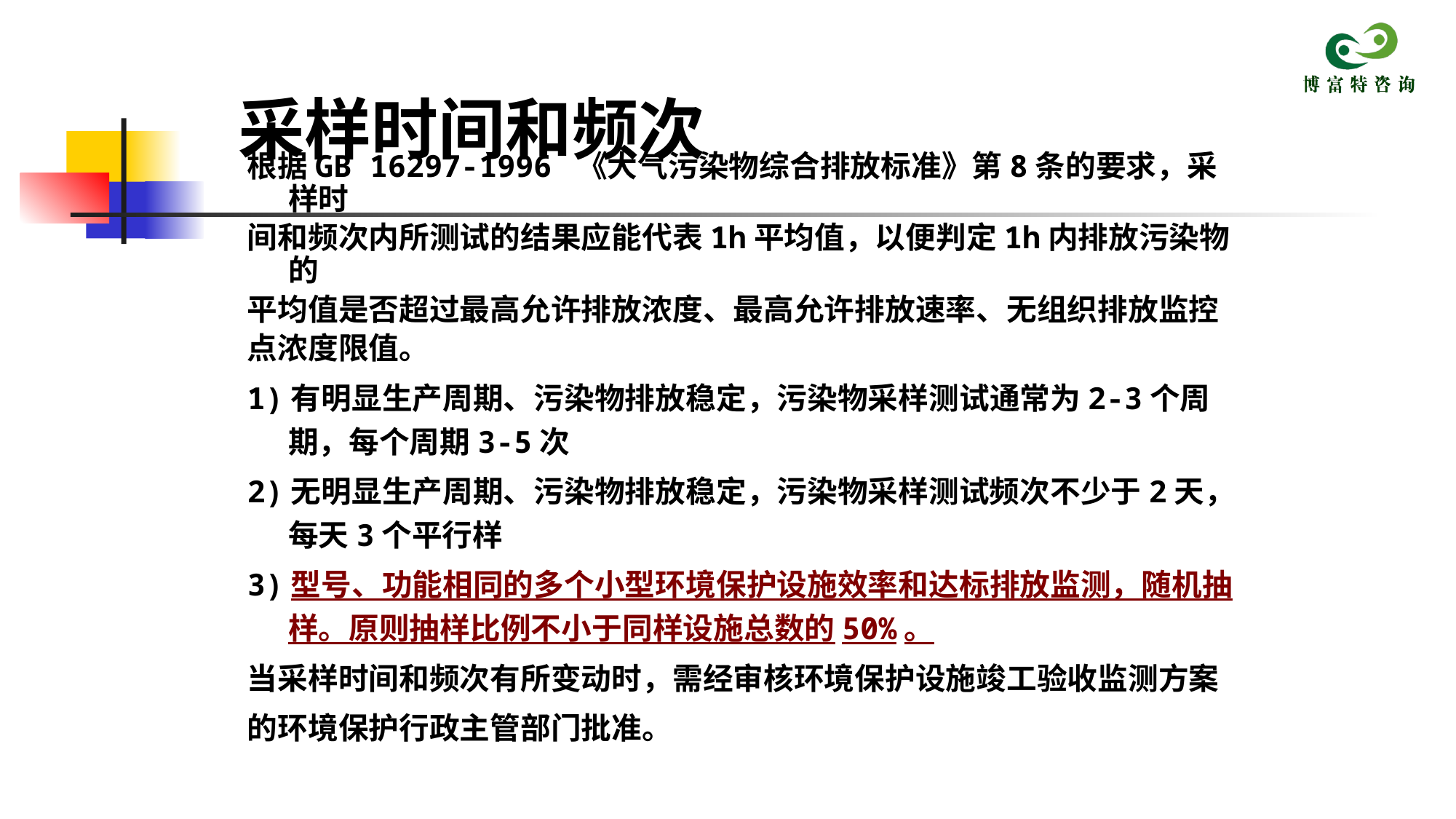

# 采样时间和频次
根据GB 16297-1996 《大气污染物综合排放标准》第8条的要求，采样时
间和频次内所测试的结果应能代表1h平均值，以便判定1h内排放污染物的
平均值是否超过最高允许排放浓度、最高允许排放速率、无组织排放监控
点浓度限值。
1)有明显生产周期、污染物排放稳定，污染物采样测试通常为2-3个周期，每个周期3-5次
2)无明显生产周期、污染物排放稳定，污染物采样测试频次不少于2天，每天3个平行样
3)型号、功能相同的多个小型环境保护设施效率和达标排放监测，随机抽样。原则抽样比例不小于同样设施总数的50%。
当采样时间和频次有所变动时，需经审核环境保护设施竣工验收监测方案
的环境保护行政主管部门批准。